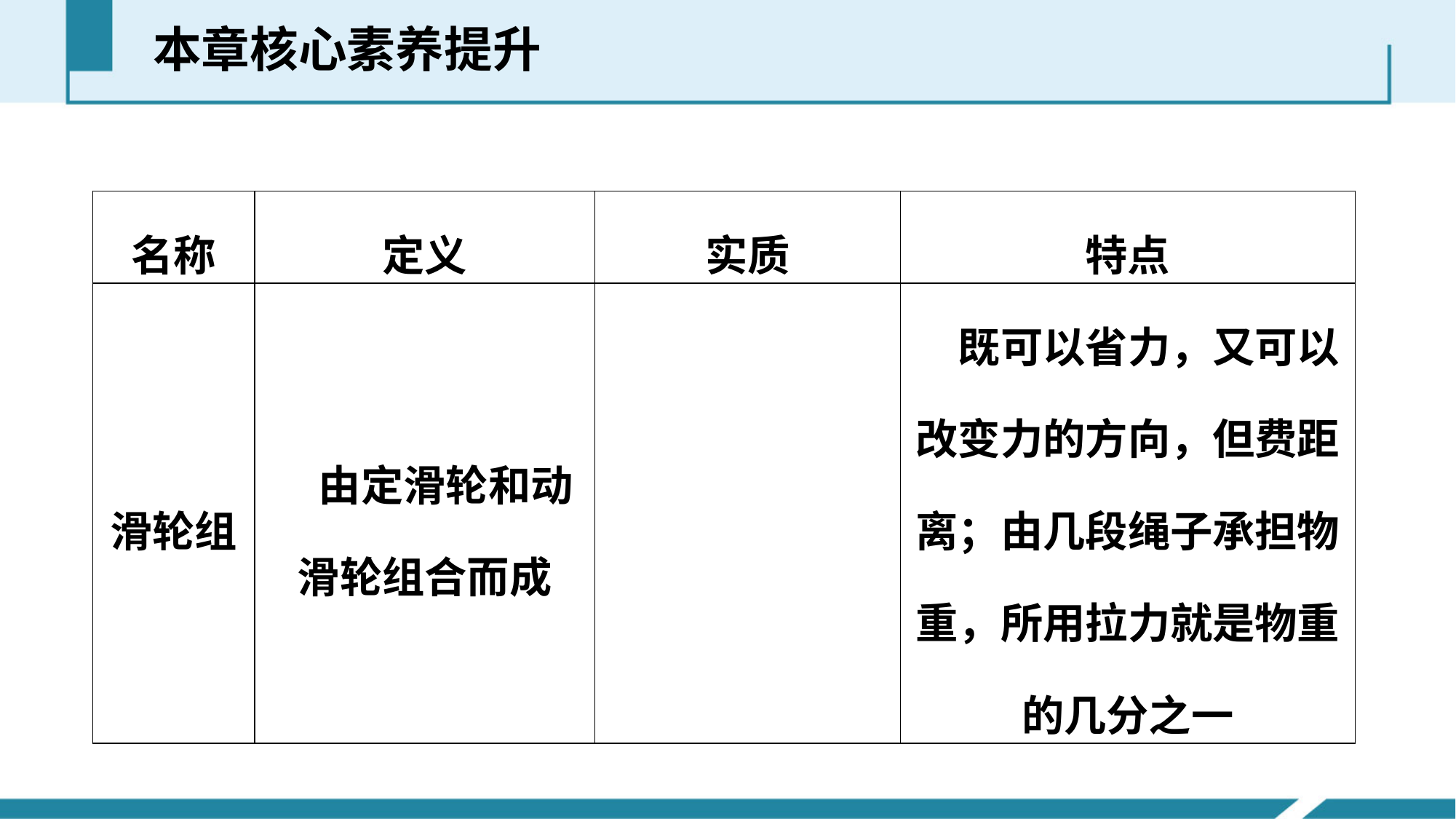

本章核心素养提升
| 名称 | 定义 | 实质 | 特点 |
| --- | --- | --- | --- |
| 滑轮组 | 由定滑轮和动滑轮组合而成 |  | 既可以省力，又可以改变力的方向，但费距离；由几段绳子承担物重，所用拉力就是物重的几分之一 |